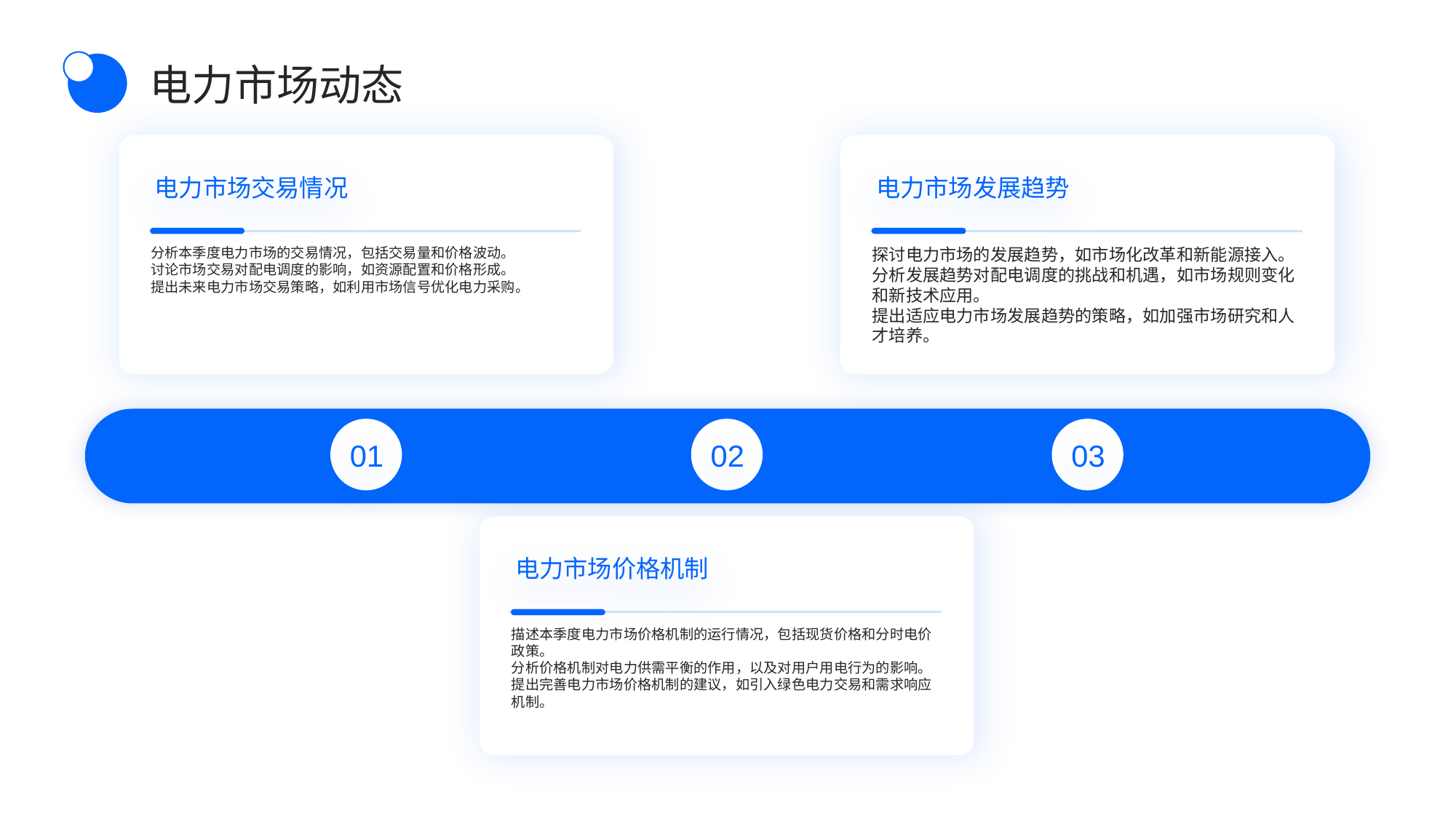

电力市场动态

电力市场交易情况
电力市场发展趋势

分析本季度电力市场的交易情况，包括交易量和价格波动。
讨论市场交易对配电调度的影响，如资源配置和价格形成。
提出未来电力市场交易策略，如利用市场信号优化电力采购。
探讨电力市场的发展趋势，如市场化改革和新能源接入。
分析发展趋势对配电调度的挑战和机遇，如市场规则变化和新技术应用。
提出适应电力市场发展趋势的策略，如加强市场研究和人才培养。

01
02
03

电力市场价格机制

描述本季度电力市场价格机制的运行情况，包括现货价格和分时电价政策。
分析价格机制对电力供需平衡的作用，以及对用户用电行为的影响。
提出完善电力市场价格机制的建议，如引入绿色电力交易和需求响应机制。